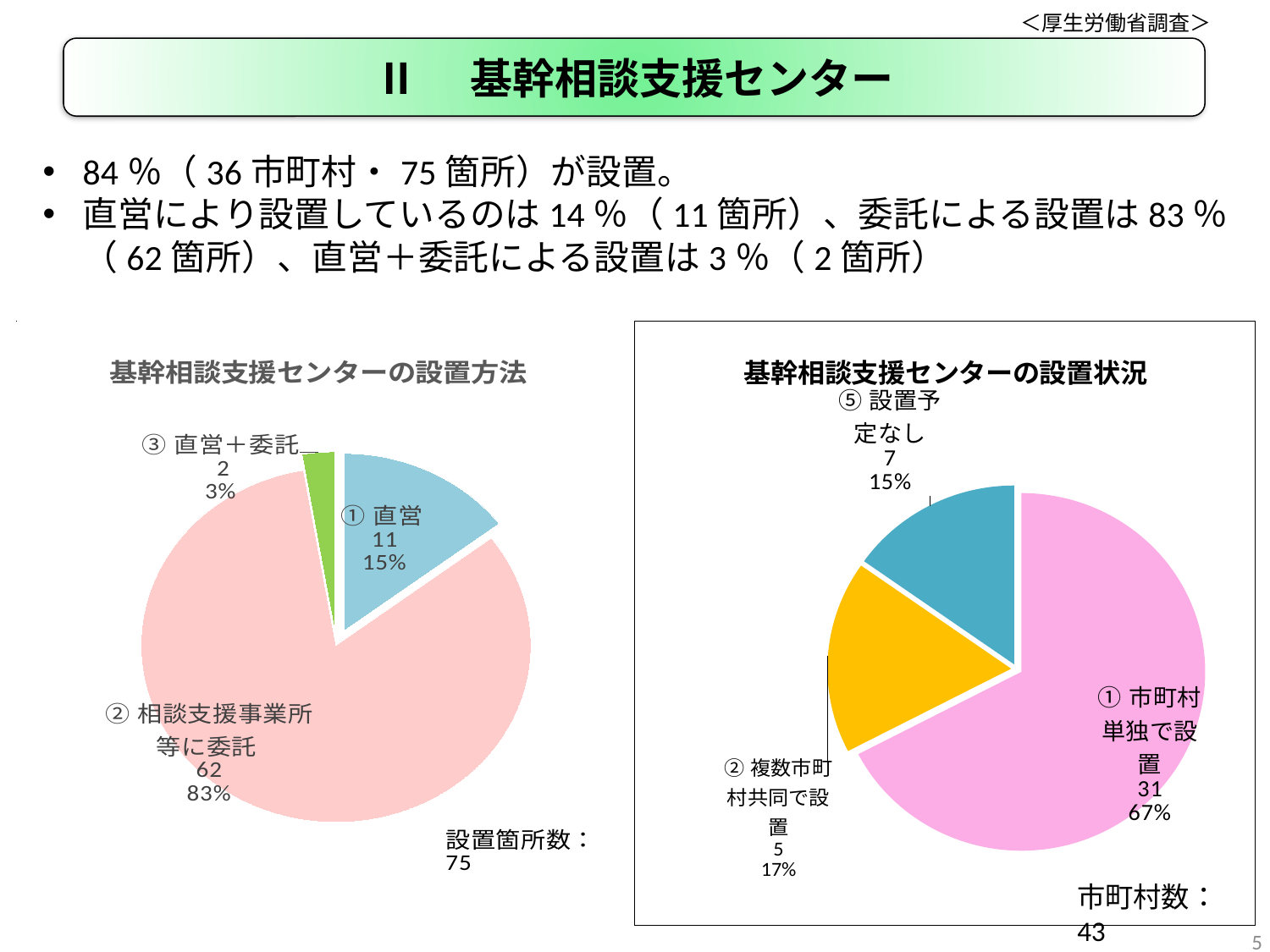

＜厚生労働省調査＞
Ⅱ　基幹相談支援センター
84％（36市町村・75箇所）が設置。
直営により設置しているのは14％（11箇所）、委託による設置は83％（62箇所）、直営＋委託による設置は3％（2箇所）

### Chart: 基幹相談支援センターの設置状況

| Category |  |
|---|---|
| ①市町村単独で設置 | 31.0 |
| ②複数市町村共同で設置 | 8.0 |
| ③市町村単独＋複数市町村共同で設置 | 0.0 |
| ④令和4年度中に設置予定 | 0.0 |
| ⑤設置予定なし | 7.0 |

### Chart: 住宅入居等支援事業（居住サポート事業）の実施状況

| Category |
|---|

### Chart

| Category |
|---|

### Chart: 基幹相談支援センターの設置方法

| Category |  |
|---|---|
| ①直営 | 11.0 |
| ②相談支援事業所等に委託 | 62.0 |
| ③直営＋委託 | 2.0 |
市町村数：43
5